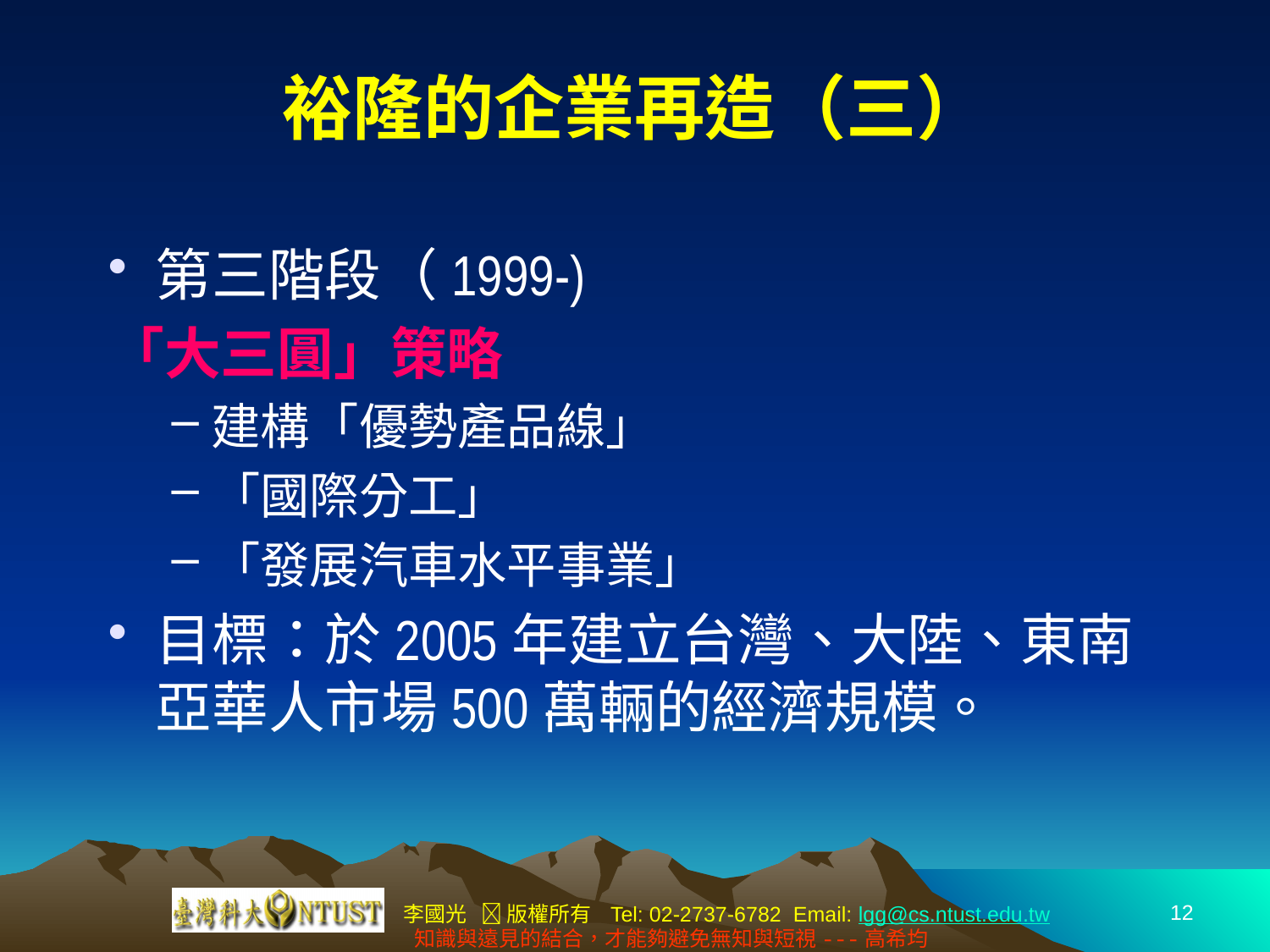

# 裕隆的企業再造（三）
第三階段（1999-)
「大三圓」策略
建構「優勢產品線」
「國際分工」
「發展汽車水平事業」
目標：於2005年建立台灣、大陸、東南亞華人市場500萬輛的經濟規模。
12